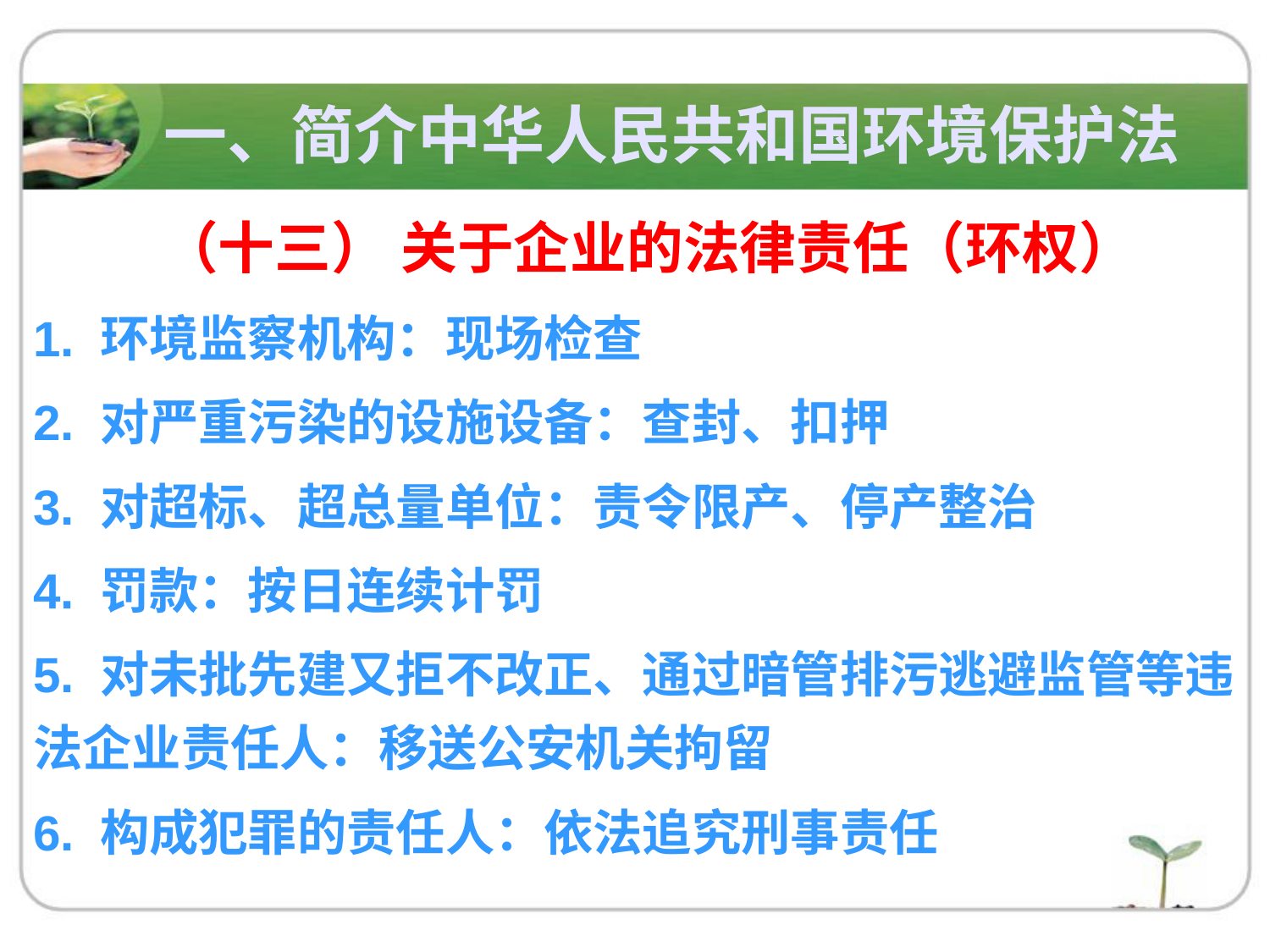

一、简介中华人民共和国环境保护法
（十三） 关于企业的法律责任（环权）
1. 环境监察机构：现场检查
2. 对严重污染的设施设备：查封、扣押
3. 对超标、超总量单位：责令限产、停产整治
4. 罚款：按日连续计罚
5. 对未批先建又拒不改正、通过暗管排污逃避监管等违法企业责任人：移送公安机关拘留
6. 构成犯罪的责任人：依法追究刑事责任